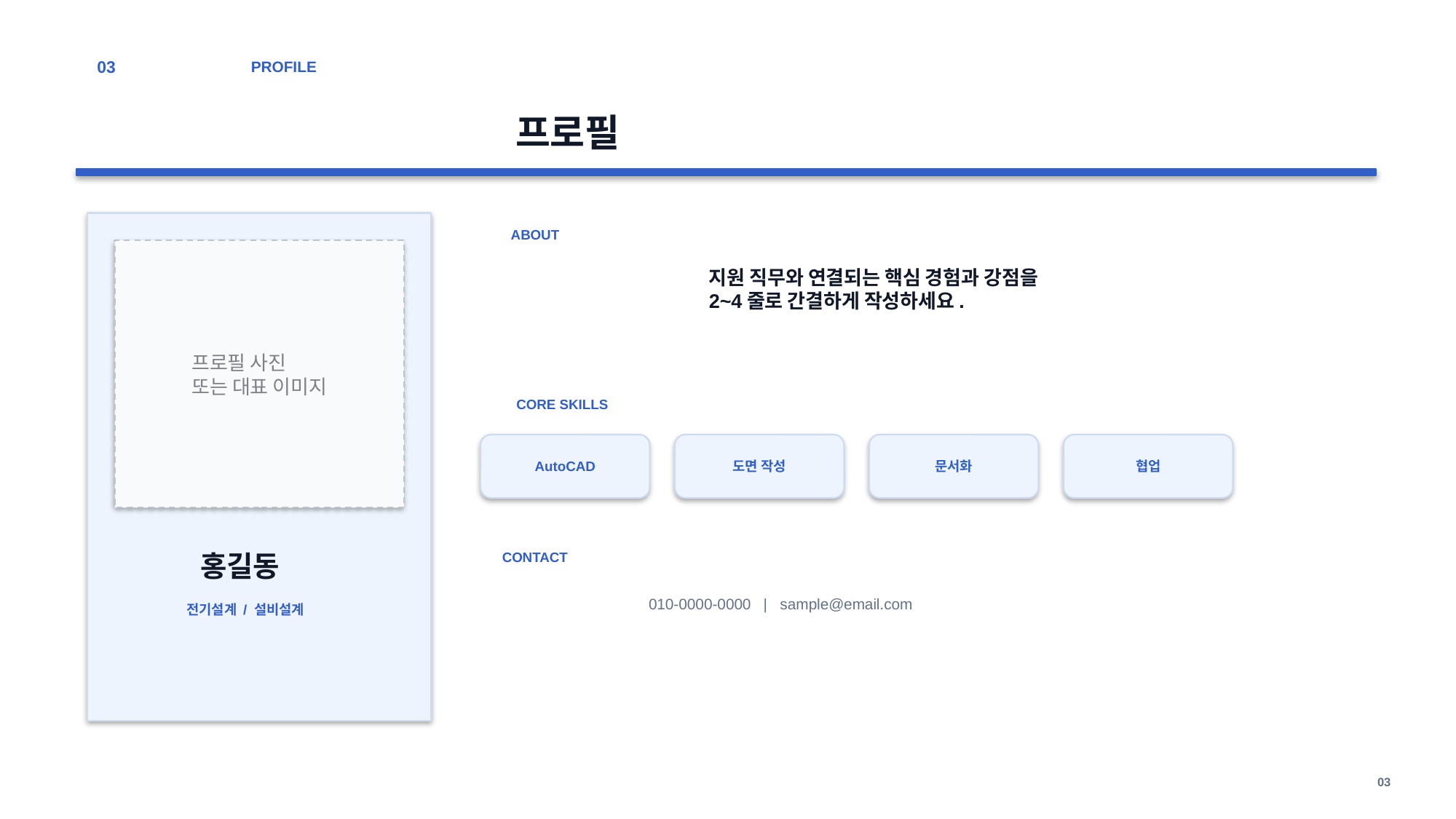

03
PROFILE
프로필

ABOUT

지원 직무와 연결되는 핵심 경험과 강점을
2~4줄로 간결하게 작성하세요.
프로필 사진
또는 대표 이미지
CORE SKILLS

AutoCAD

도면 작성

문서화

협업
홍길동
CONTACT
010-0000-0000   |   sample@email.com
전기설계 / 설비설계
03